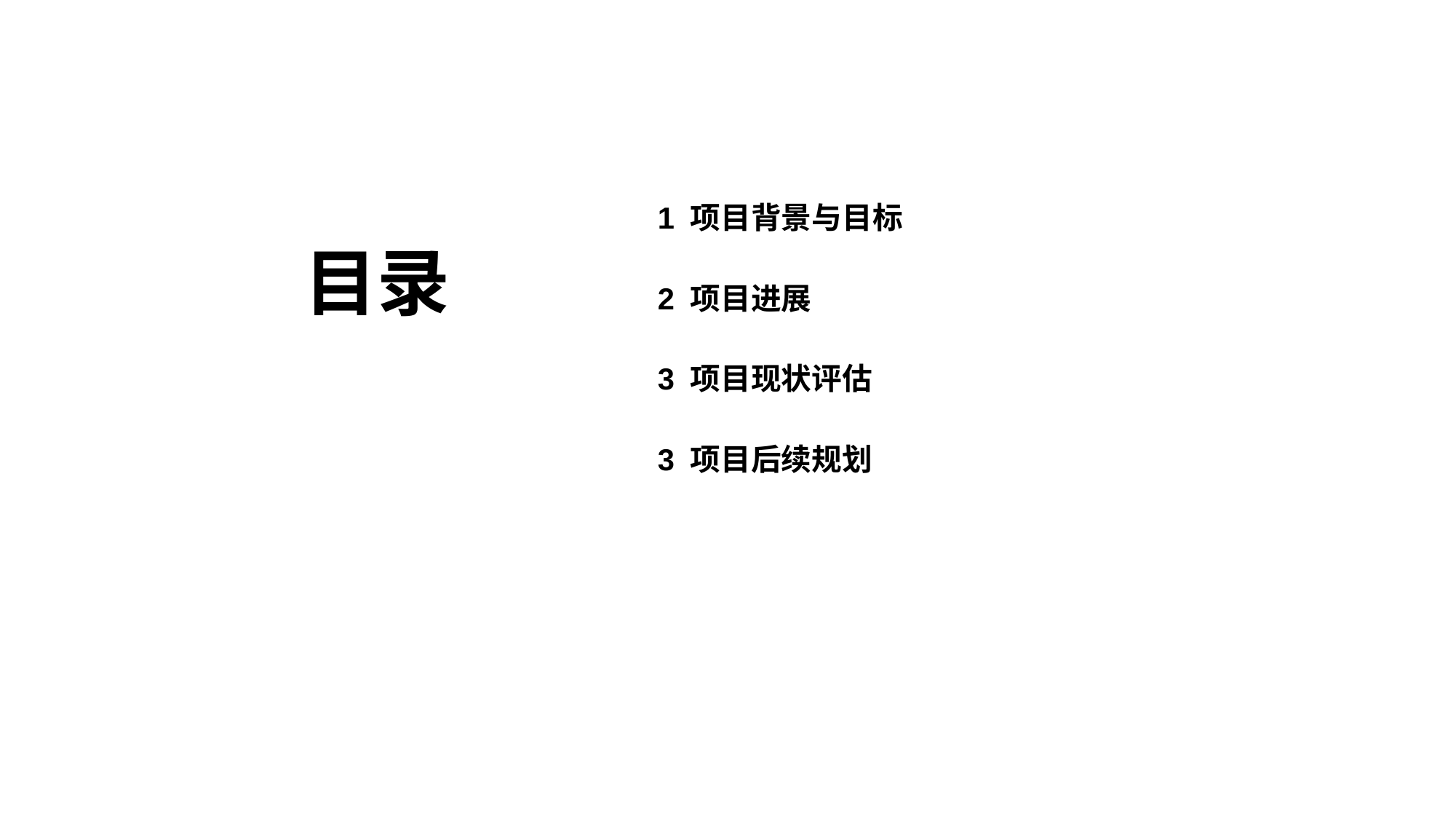

1 项目背景与目标
目录
2 项目进展
3 项目现状评估
3 项目后续规划